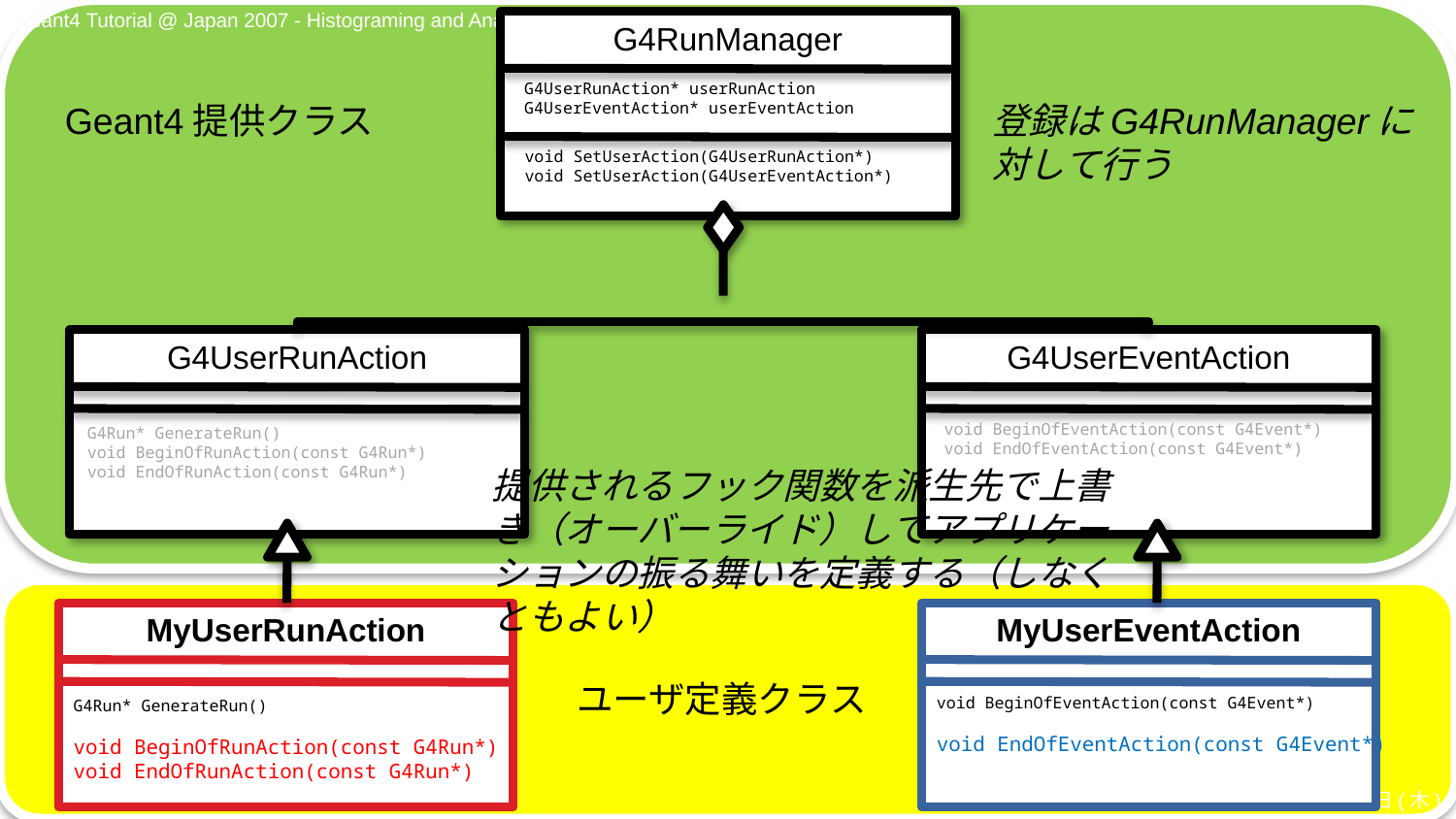

Geant4 Tutorial @ Japan 2007 - Histograming and Analysis using ROOT
G4RunManager
G4UserRunAction* userRunAction
G4UserEventAction* userEventAction
void SetUserAction(G4UserRunAction*)
void SetUserAction(G4UserEventAction*)
Geant4提供クラス
登録はG4RunManagerに対して行う

G4UserRunAction
G4Run* GenerateRun()
void BeginOfRunAction(const G4Run*)
void EndOfRunAction(const G4Run*)
G4UserEventAction
void BeginOfEventAction(const G4Event*)
void EndOfEventAction(const G4Event*)
提供されるフック関数を派生先で上書き（オーバーライド）してアプリケーションの振る舞いを定義する（しなくともよい）

MyUserRunAction
G4Run* GenerateRun()

void BeginOfRunAction(const G4Run*)
void EndOfRunAction(const G4Run*)
MyUserEventAction
void BeginOfEventAction(const G4Event*)

void EndOfEventAction(const G4Event*)
ユーザ定義クラス
平成19年10月18日(木)